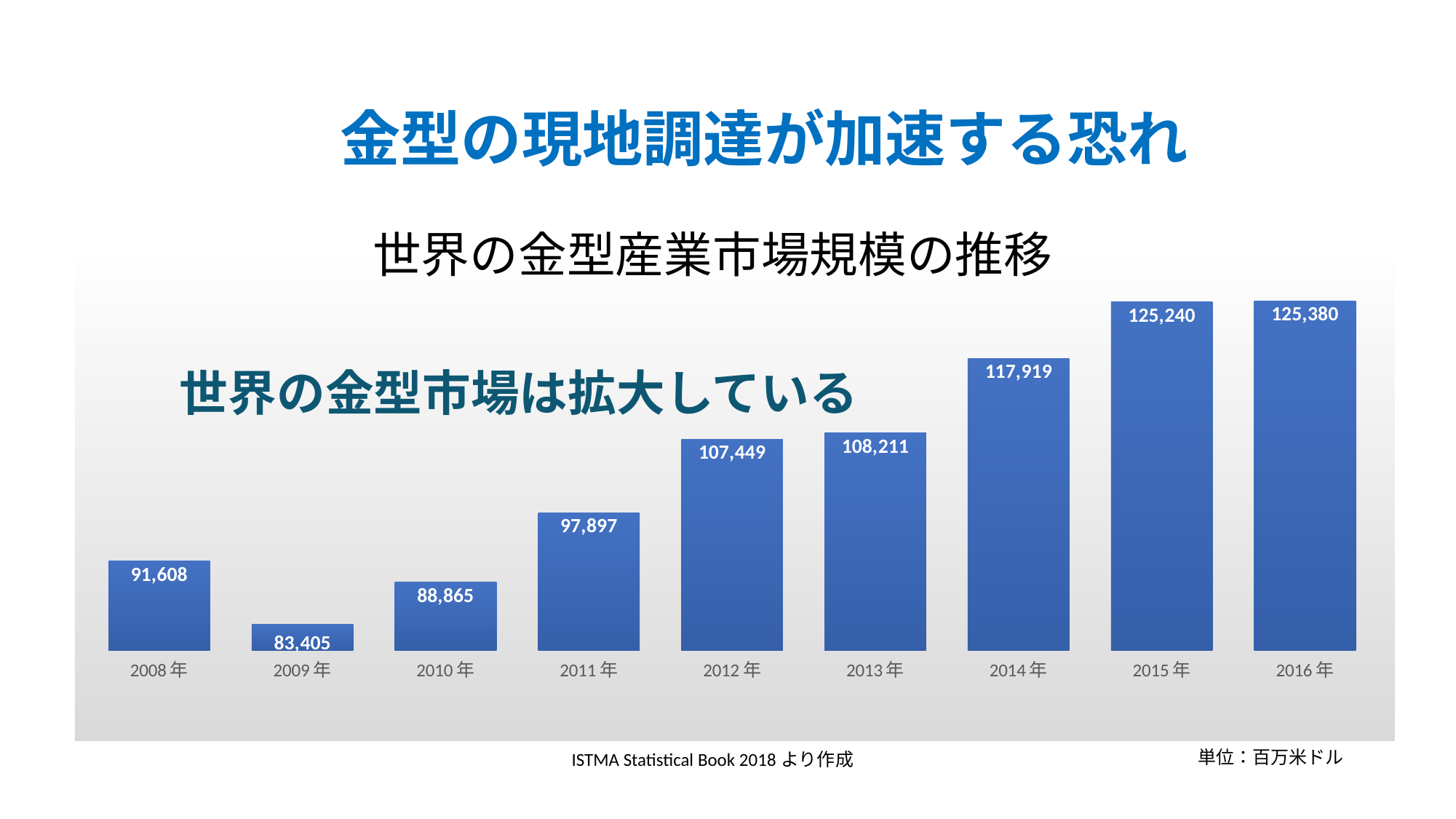

金型の現地調達が加速する恐れ
# 世界の金型産業市場規模の推移

### Chart

| Category | 市場規模 |
|---|---|
| 2008年 | 91607576476.0 |
| 2009年 | 83404583168.0 |
| 2010年 | 88865239146.0 |
| 2011年 | 97896696476.0 |
| 2012年 | 107449359585.0 |
| 2013年 | 108210765847.0 |
| 2014年 | 117918732308.0 |
| 2015年 | 125240484937.0 |
| 2016年 | 125380127950.0 |
世界の金型市場は拡大している
単位：百万米ドル
ISTMA Statistical Book 2018より作成